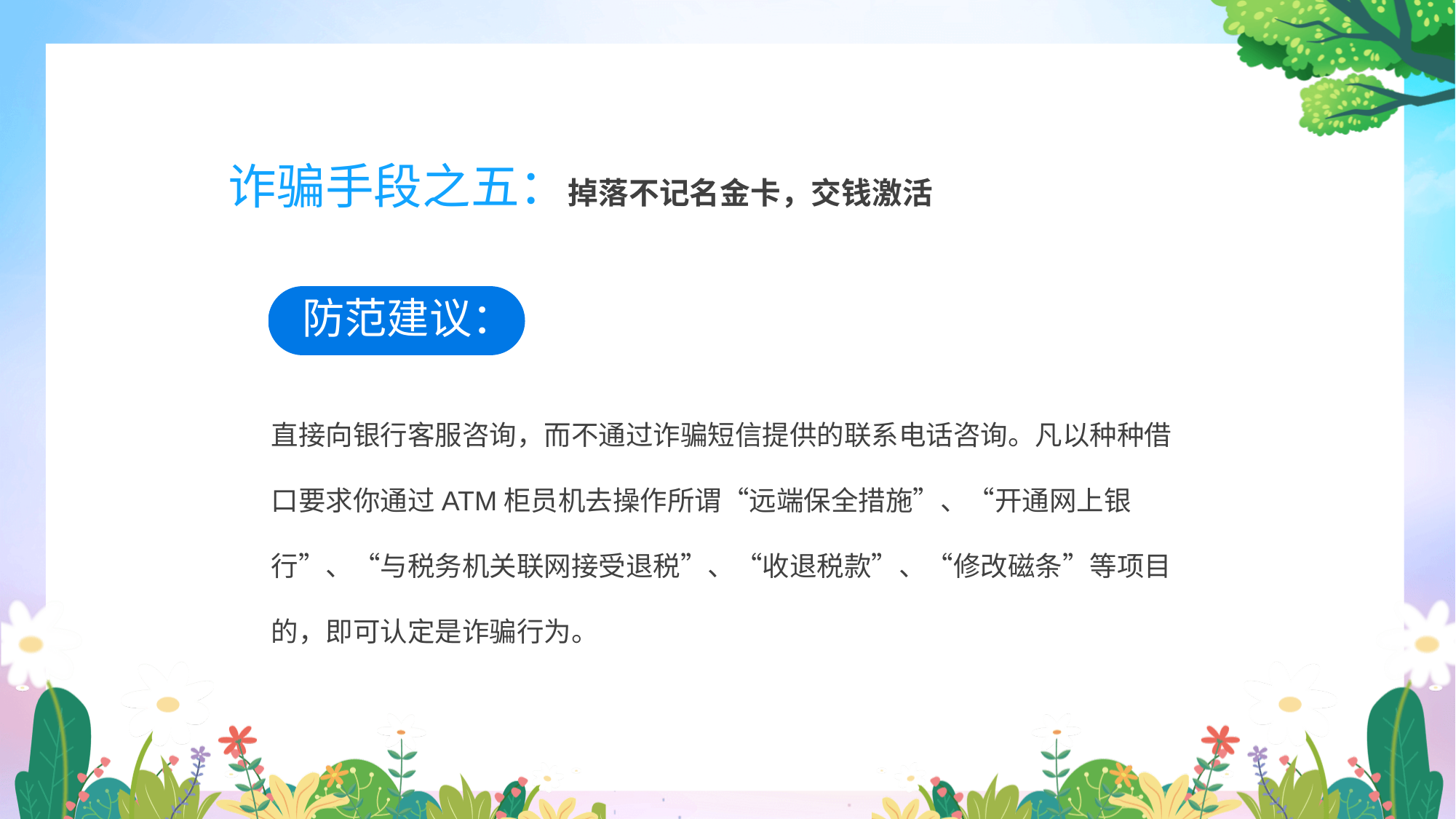

诈骗手段之五：掉落不记名金卡，交钱激活

防范建议：
直接向银行客服咨询，而不通过诈骗短信提供的联系电话咨询。凡以种种借口要求你通过ATM柜员机去操作所谓“远端保全措施”、“开通网上银行”、“与税务机关联网接受退税”、“收退税款”、“修改磁条”等项目的，即可认定是诈骗行为。